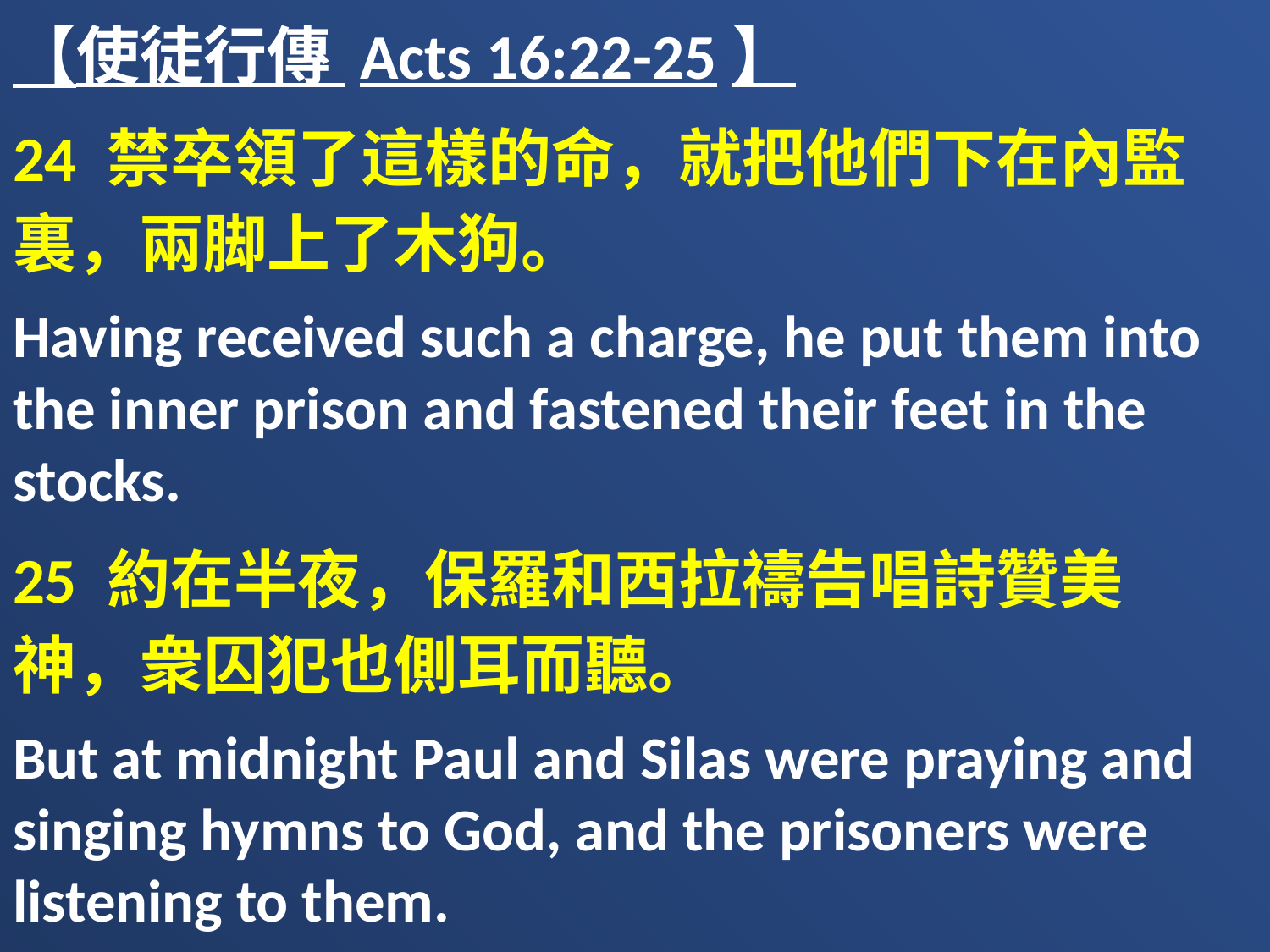

【使徒行傳 Acts 16:22-25】
24 禁卒領了這樣的命，就把他們下在內監裏，兩脚上了木狗。
Having received such a charge, he put them into the inner prison and fastened their feet in the stocks.
25 約在半夜，保羅和西拉禱告唱詩贊美　神，衆囚犯也側耳而聽。
But at midnight Paul and Silas were praying and singing hymns to God, and the prisoners were listening to them.